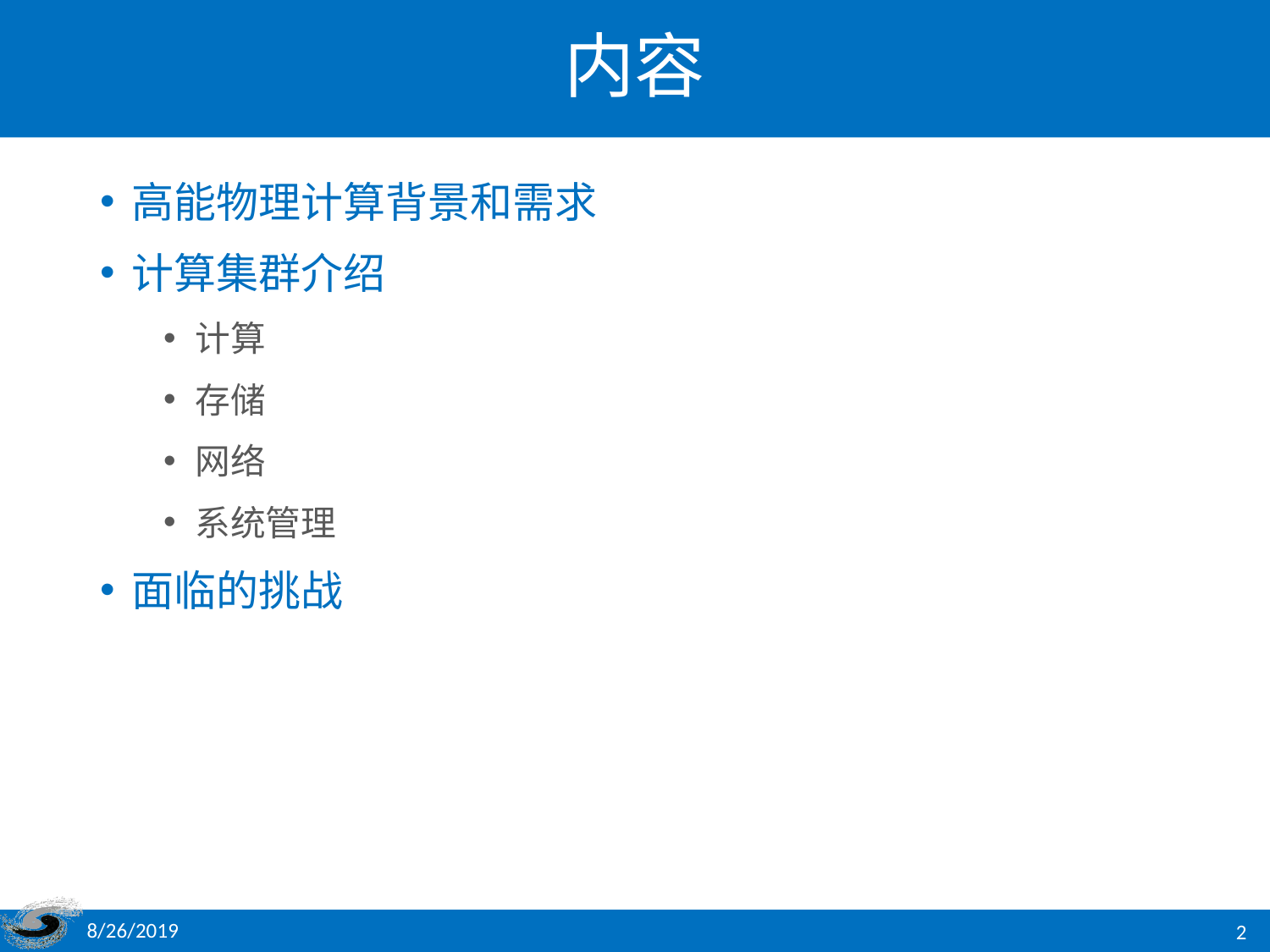

# 内容
高能物理计算背景和需求
计算集群介绍
计算
存储
网络
系统管理
面临的挑战

8/26/2019
2